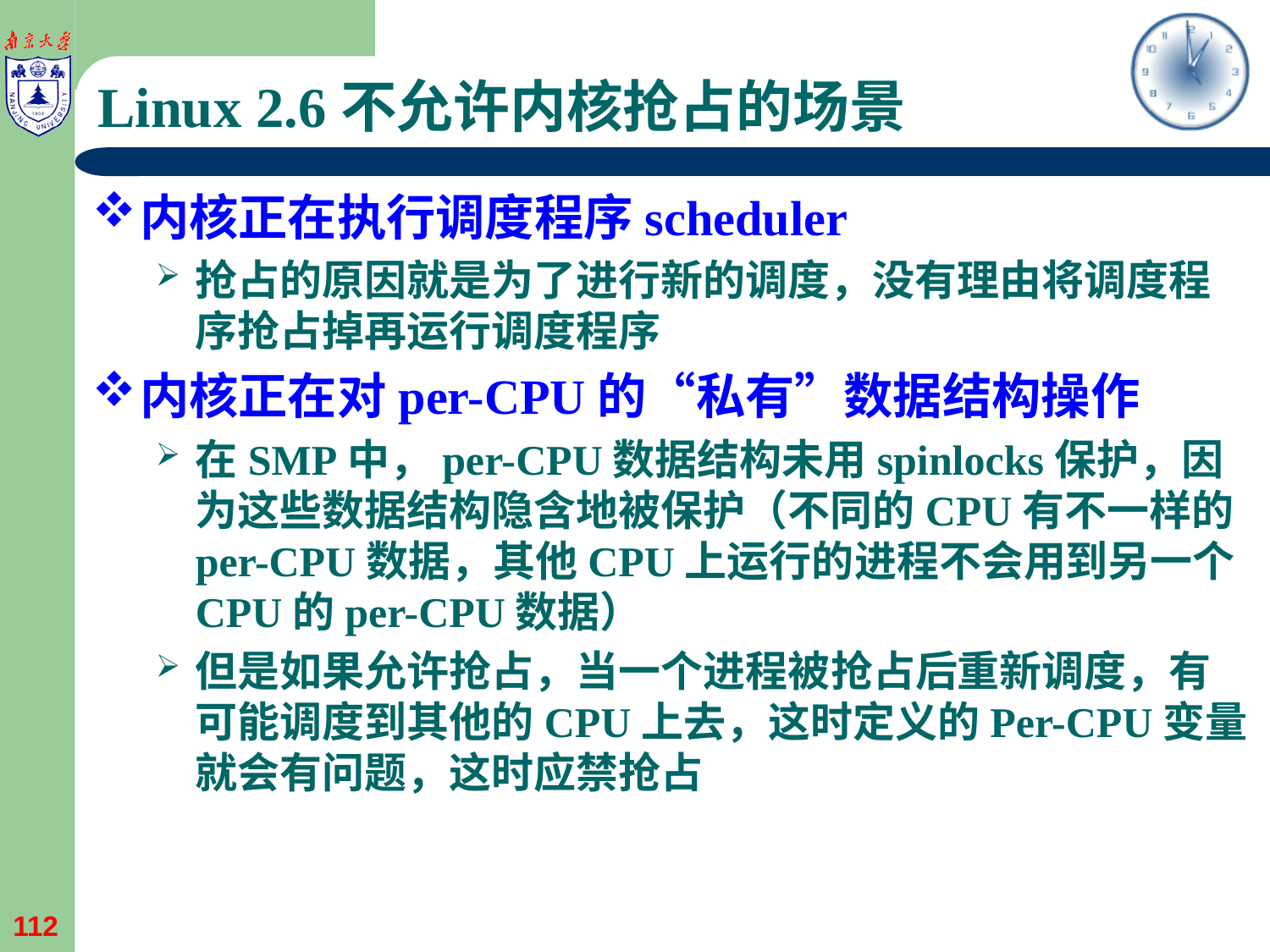

# Linux 2.6不允许内核抢占的场景
内核正在执行调度程序scheduler
抢占的原因就是为了进行新的调度，没有理由将调度程序抢占掉再运行调度程序
内核正在对per-CPU的“私有”数据结构操作
在SMP中，per-CPU数据结构未用spinlocks保护，因为这些数据结构隐含地被保护（不同的CPU有不一样的per-CPU数据，其他CPU上运行的进程不会用到另一个CPU的per-CPU数据）
但是如果允许抢占，当一个进程被抢占后重新调度，有可能调度到其他的CPU上去，这时定义的Per-CPU变量就会有问题，这时应禁抢占
112